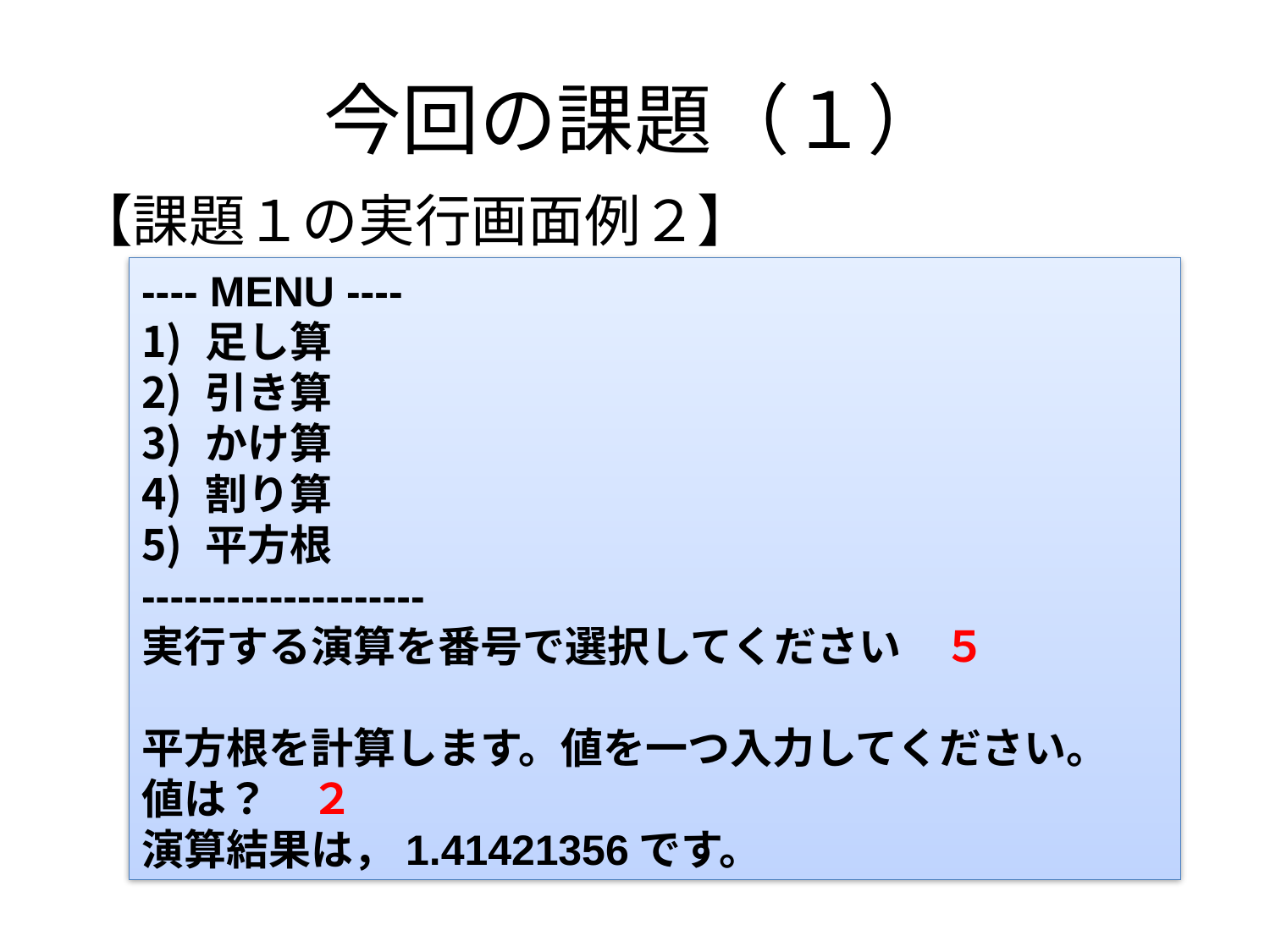

# 今回の課題（１）
【課題１の実行画面例２】
---- MENU ----
足し算
引き算
かけ算
割り算
平方根
--------------------
実行する演算を番号で選択してください　５

平方根を計算します。値を一つ入力してください。
値は？　２
演算結果は，1.41421356です。